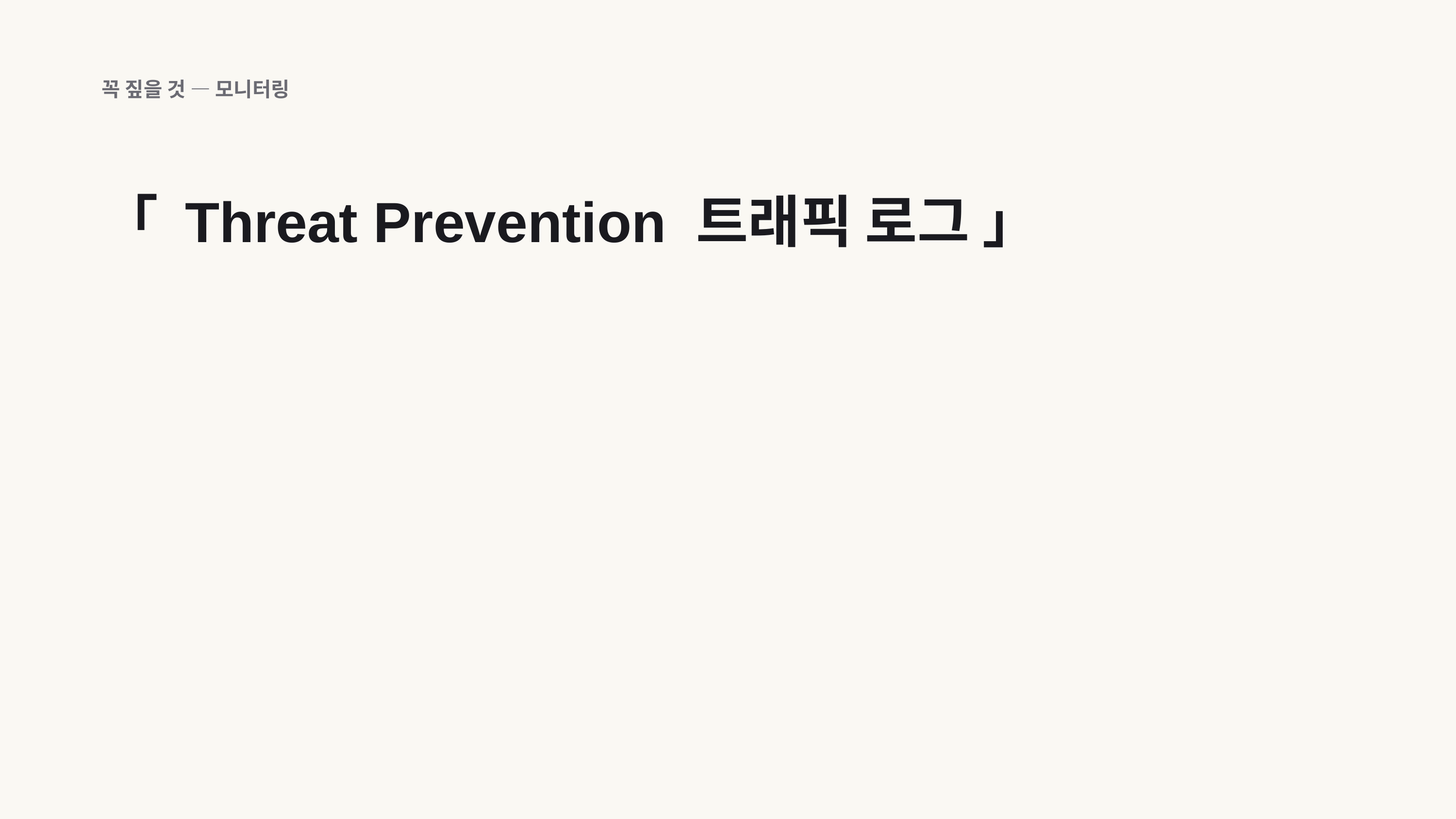

꼭 짚을 것 — 모니터링
「 Threat Prevention 트래픽 로그 」